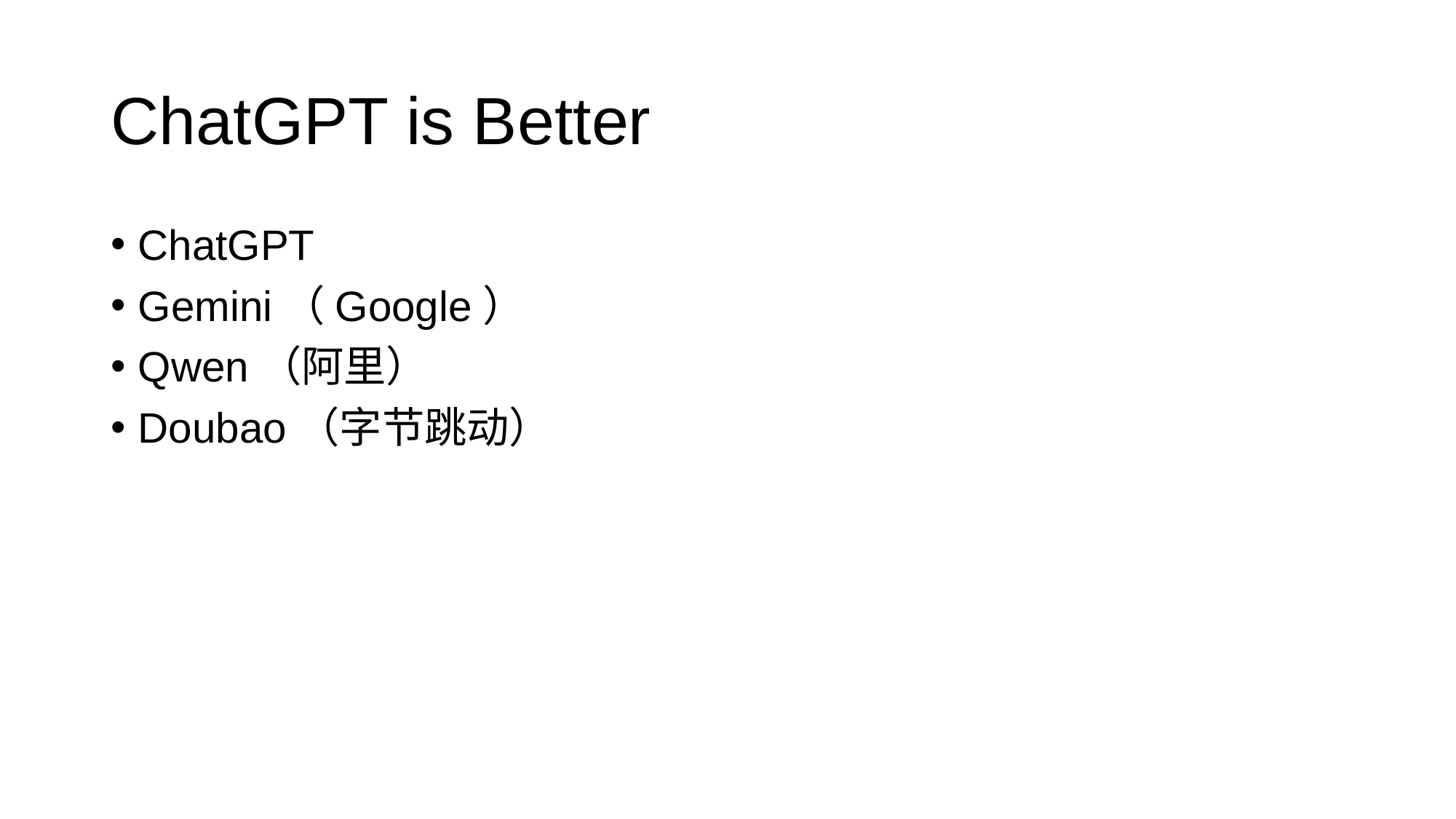

# ChatGPT is Better
ChatGPT
Gemini（Google）
Qwen（阿里）
Doubao（字节跳动）